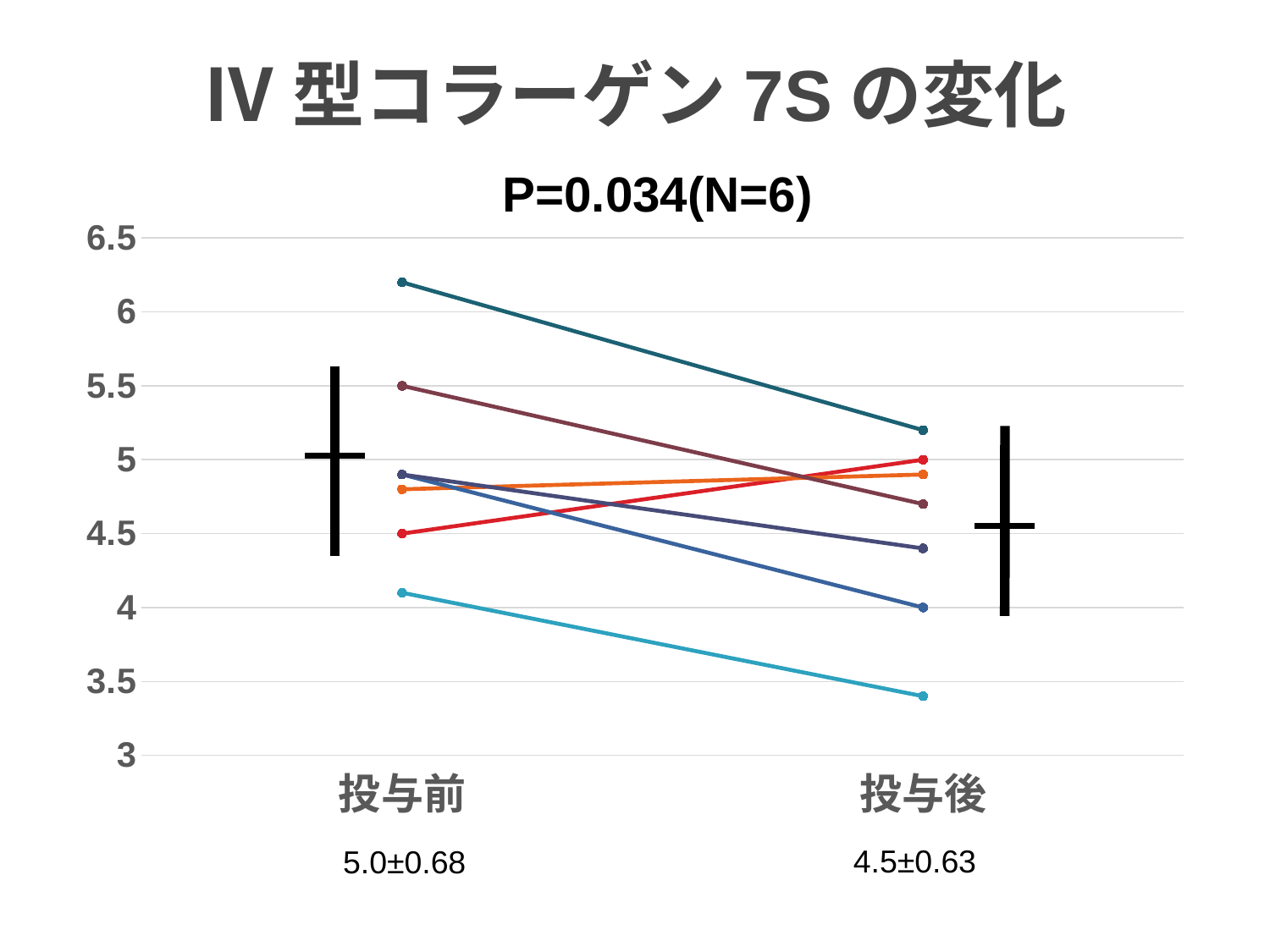

# Ⅳ型コラーゲン7Sの変化
P=0.034(N=6)

### Chart

| Category |  |  |  |  |  |  |  |
|---|---|---|---|---|---|---|---|
| 投与前 | 4.1 | 4.5 | 4.8 | 4.9 | 4.9 | 5.5 | 6.2 |
| 投与後 | 3.4 | 5.0 | 4.9 | 4.0 | 4.4 | 4.7 | 5.2 |
4.5±0.63
5.0±0.68